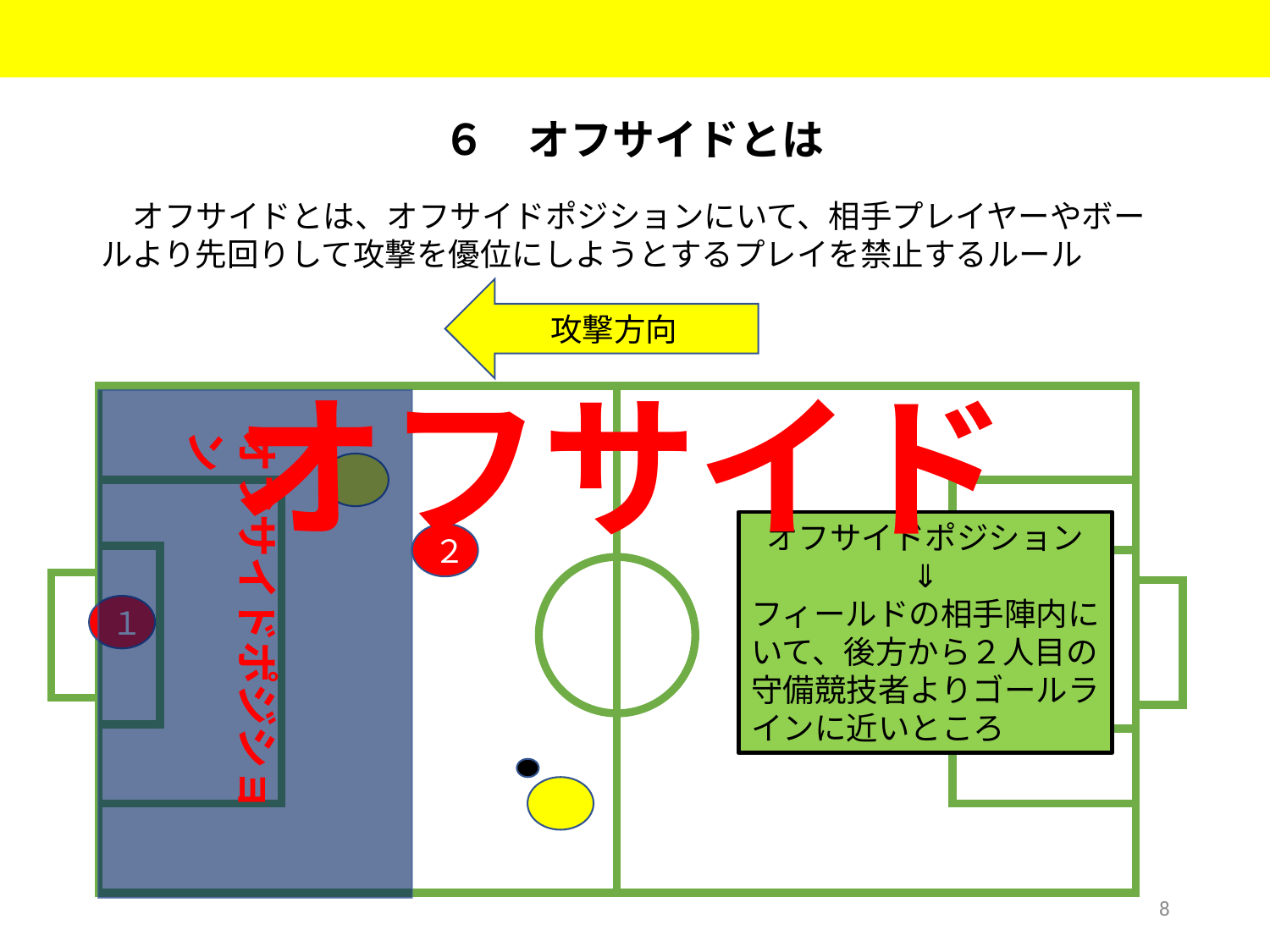

６　オフサイドとは
　オフサイドとは、オフサイドポジションにいて、相手プレイヤーやボールより先回りして攻撃を優位にしようとするプレイを禁止するルール
攻撃方向
オフサイド

オフサイドポジション

オフサイドポジション
⇓
フィールドの相手陣内にいて、後方から２人目の守備競技者よりゴールラインに近いところ
２
１

8